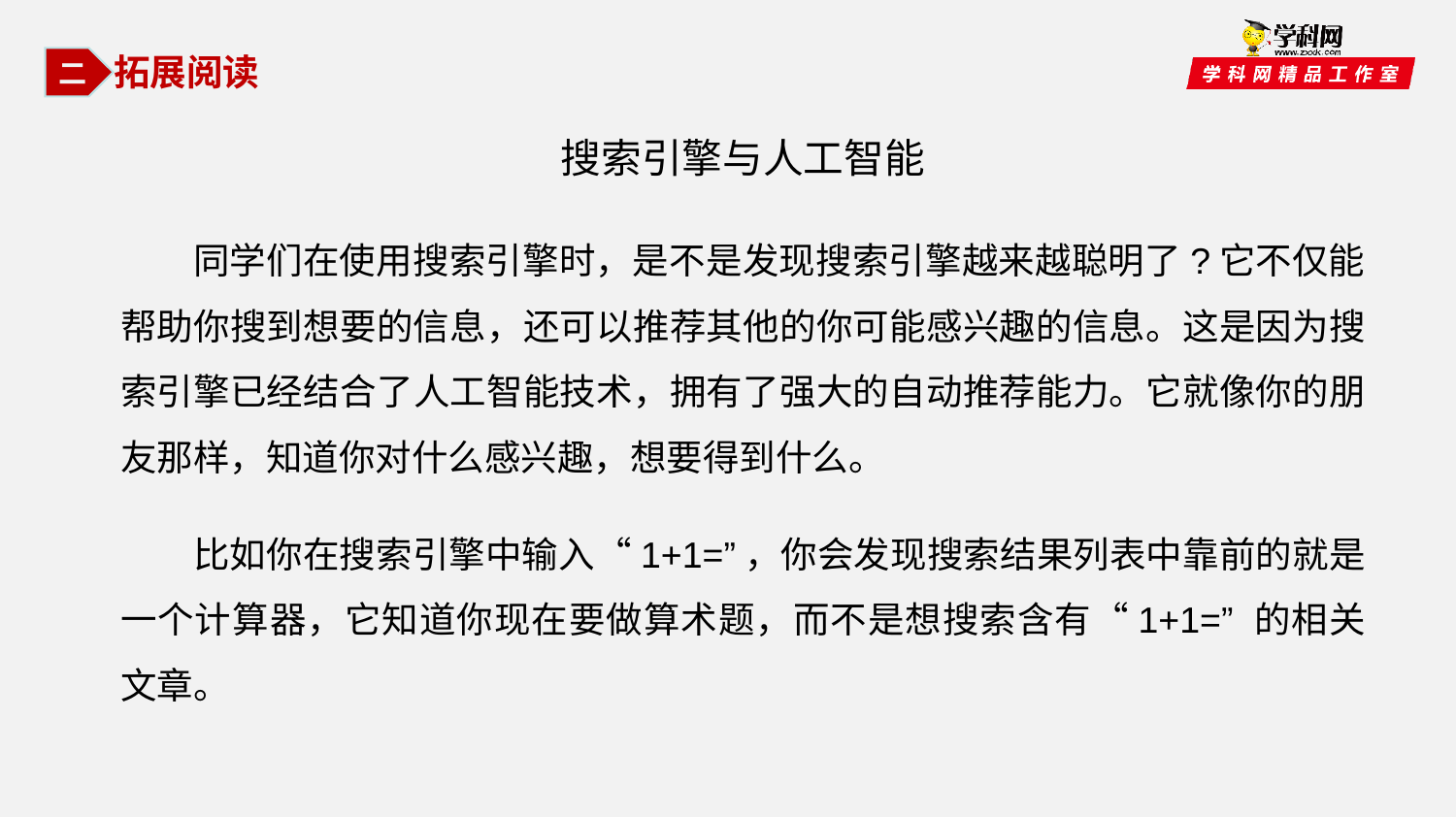

二
拓展阅读
搜索引擎与人工智能
同学们在使用搜索引擎时，是不是发现搜索引擎越来越聪明了?它不仅能帮助你搜到想要的信息，还可以推荐其他的你可能感兴趣的信息。这是因为搜索引擎已经结合了人工智能技术，拥有了强大的自动推荐能力。它就像你的朋友那样，知道你对什么感兴趣，想要得到什么。
比如你在搜索引擎中输入“1+1=”，你会发现搜索结果列表中靠前的就是一个计算器，它知道你现在要做算术题，而不是想搜索含有“1+1=” 的相关文章。